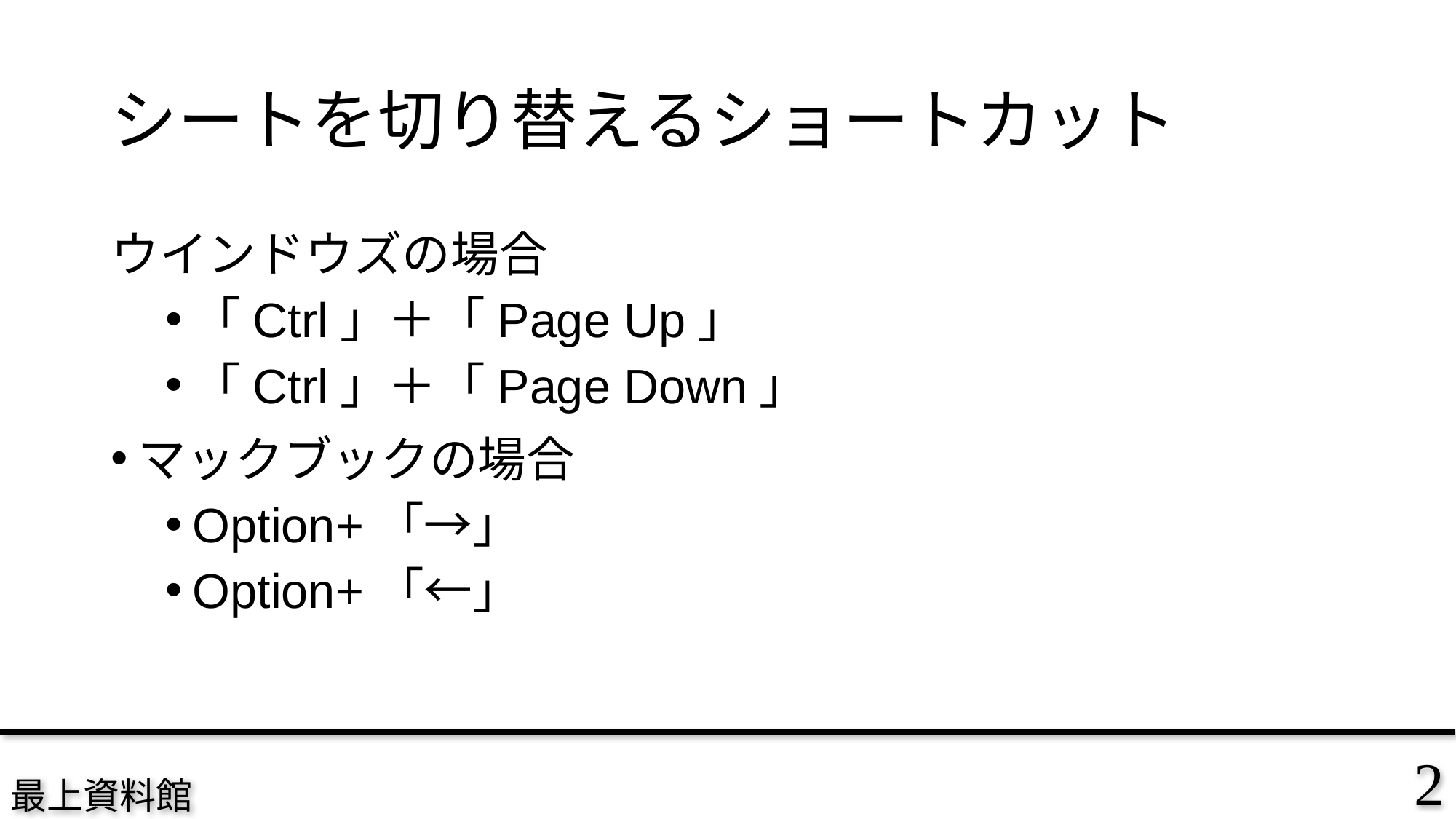

# シートを切り替えるショートカット
ウインドウズの場合
「Ctrl」＋「Page Up」
「Ctrl」＋「Page Down」
マックブックの場合
Option+「→」
Option+「←」